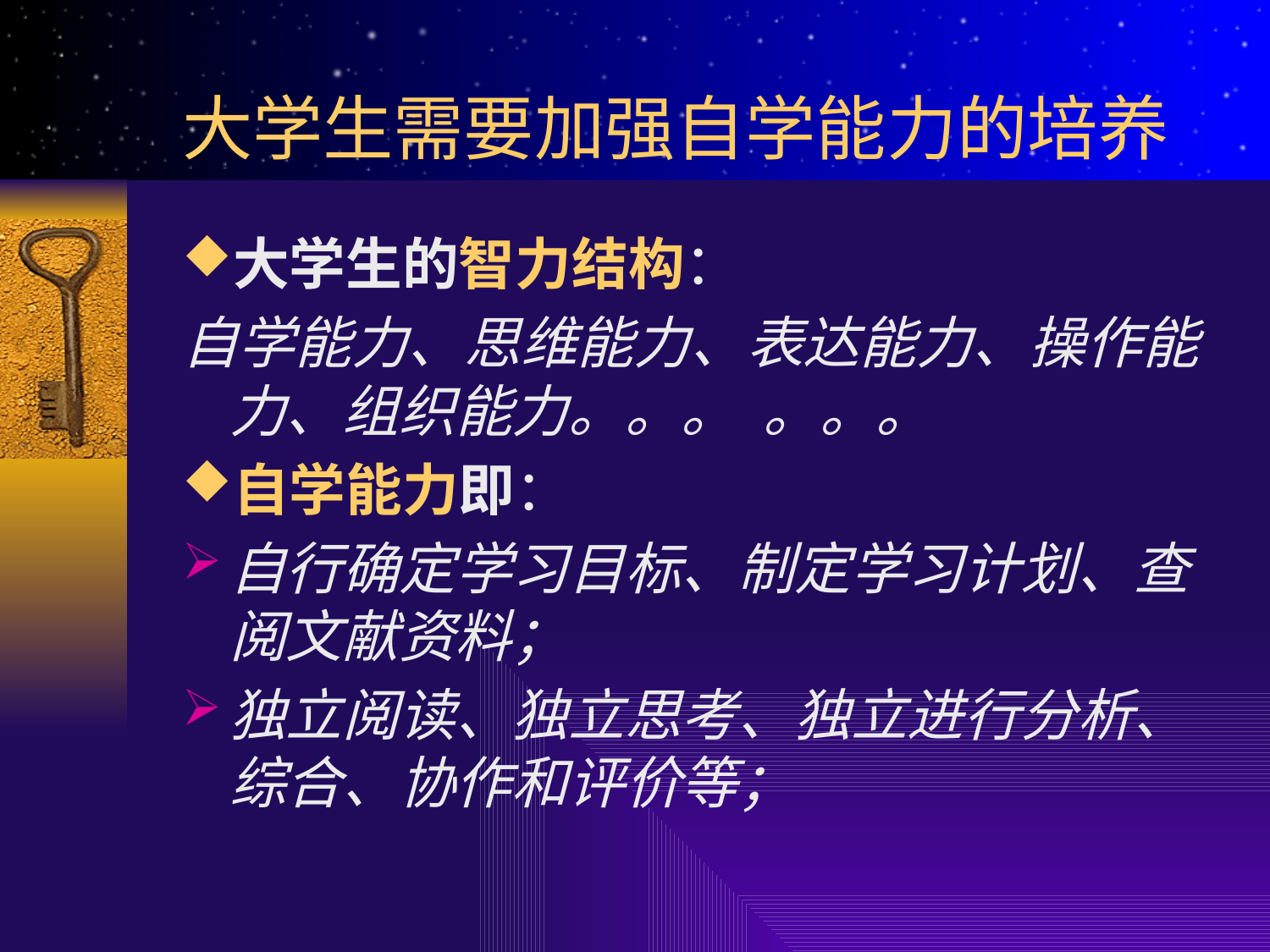

# 大学生需要加强自学能力的培养
大学生的智力结构：
自学能力、思维能力、表达能力、操作能力、组织能力。。。  。。。
自学能力即：
自行确定学习目标、制定学习计划、查阅文献资料；
独立阅读、独立思考、独立进行分析、综合、协作和评价等；